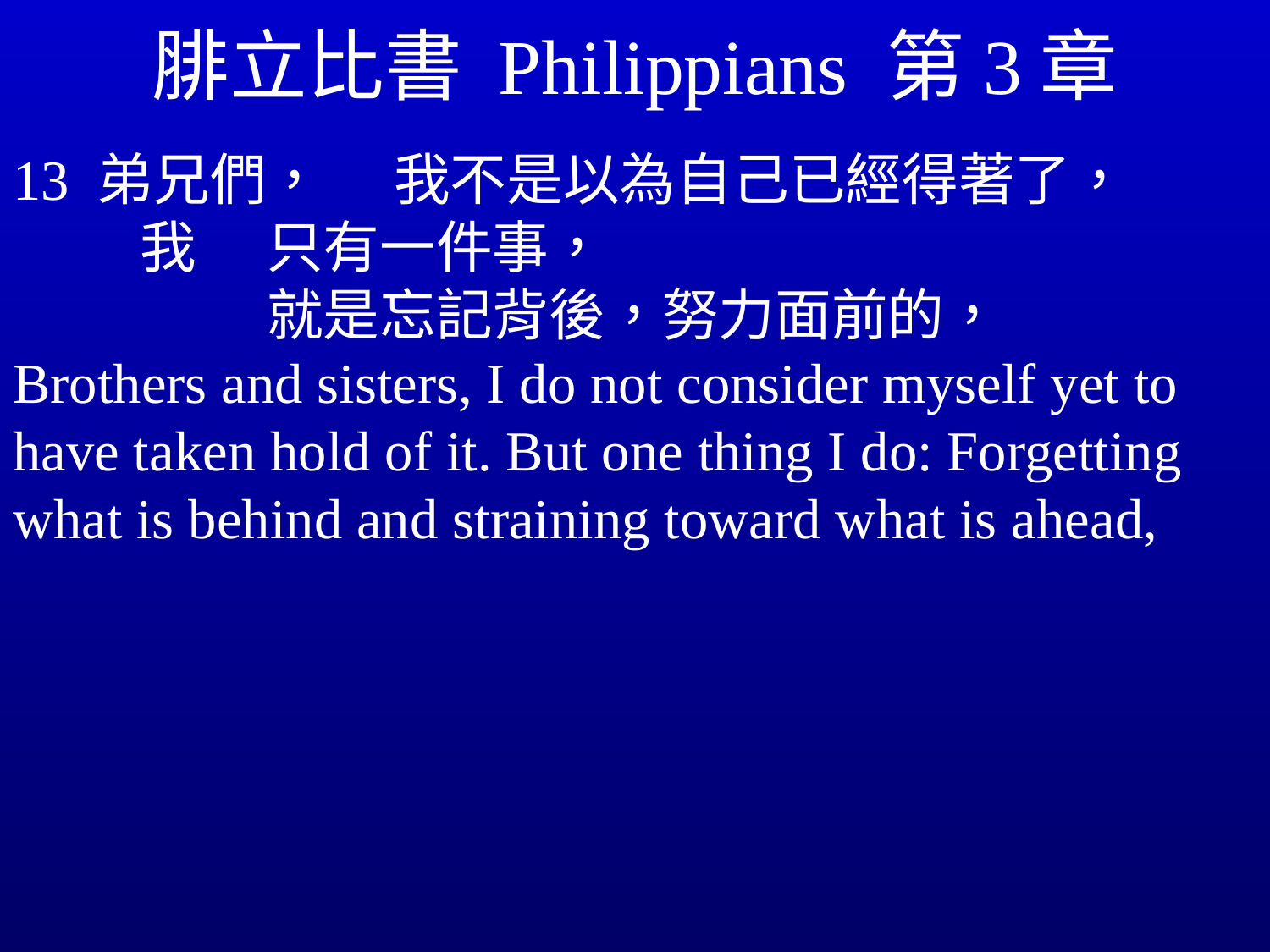

# 腓立比書 Philippians 第3章
13 弟兄們，	我不是以為自己已經得著了，		我	只有一件事，							就是忘記背後，努力面前的，
Brothers and sisters, I do not consider myself yet to have taken hold of it. But one thing I do: Forgetting what is behind and straining toward what is ahead,